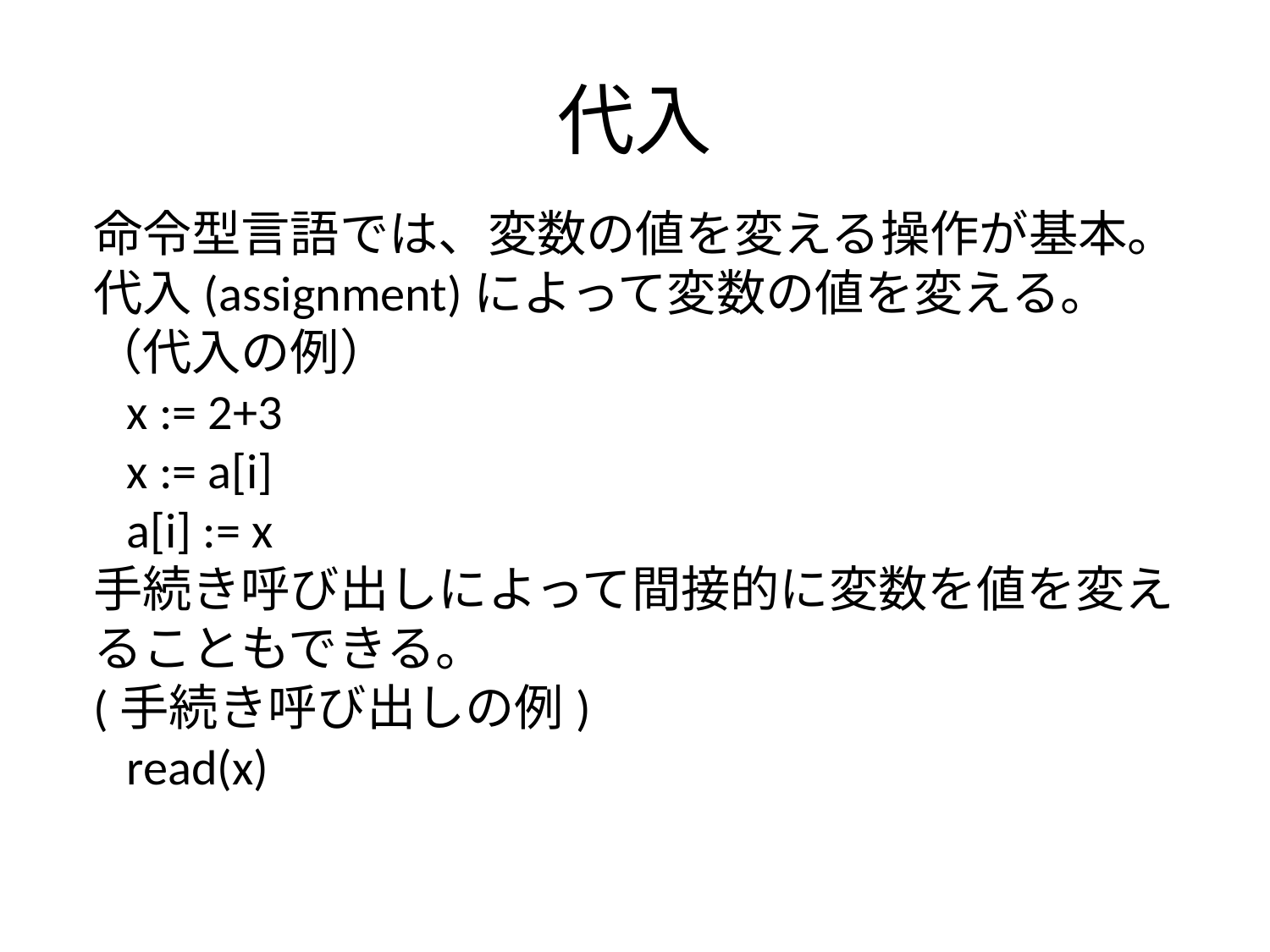

# 代入
命令型言語では、変数の値を変える操作が基本。
代入(assignment)によって変数の値を変える。
（代入の例）
   x := 2+3
   x := a[i]
   a[i] := x
手続き呼び出しによって間接的に変数を値を変えることもできる。
(手続き呼び出しの例)
   read(x)